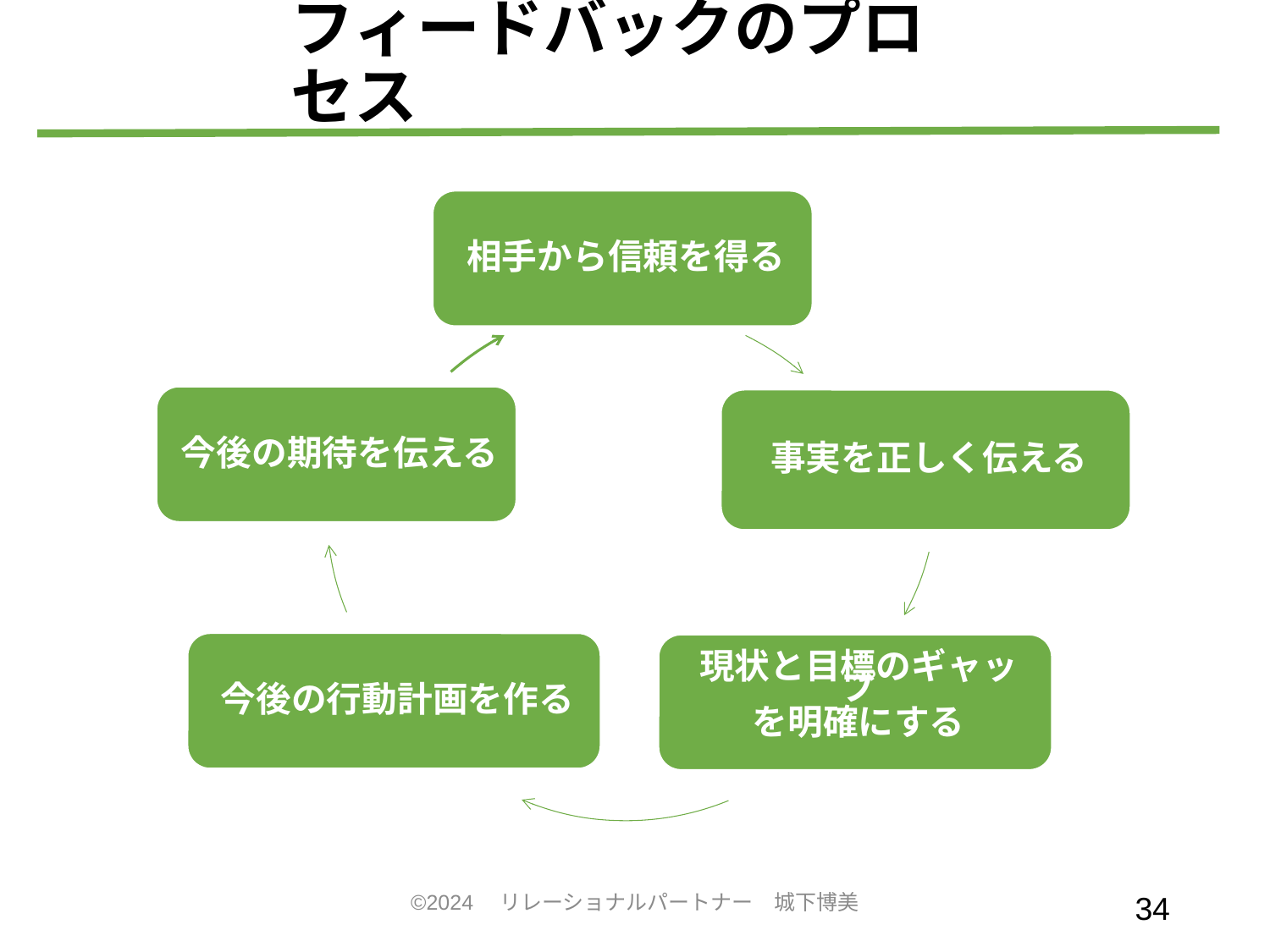

# フィードバックのプロセス
相手から信頼を得る
事実を正しく伝える
現状と目標のギャップ
を明確にする
今後の行動計画を作る
今後の期待を伝える
©2024　リレーショナルパートナー　城下博美
34